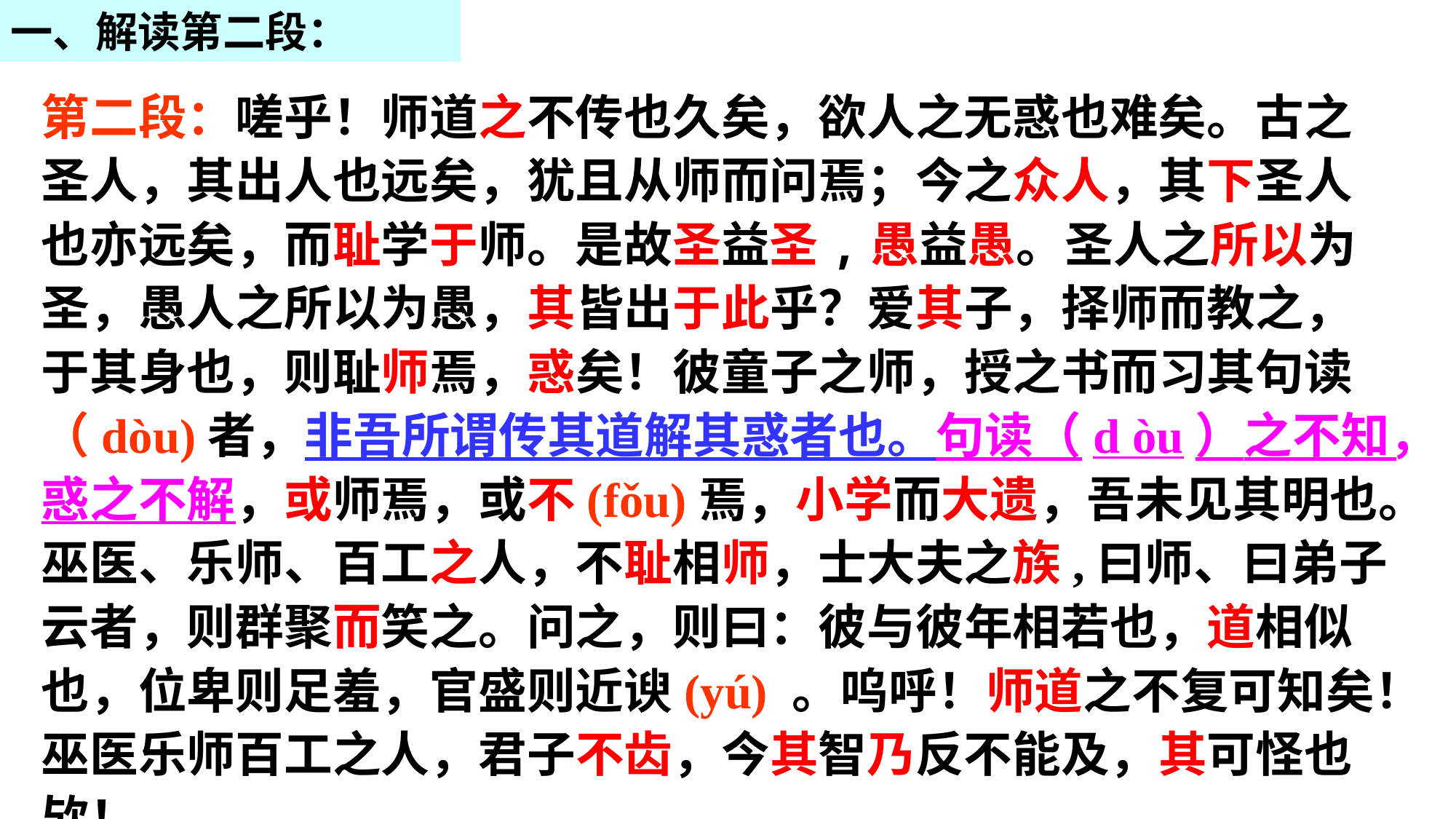

一、解读第二段：
第二段：嗟乎！师道之不传也久矣，欲人之无惑也难矣。古之圣人，其出人也远矣，犹且从师而问焉；今之众人，其下圣人也亦远矣，而耻学于师。是故圣益圣,愚益愚。圣人之所以为圣，愚人之所以为愚，其皆出于此乎？爱其子，择师而教之，于其身也，则耻师焉，惑矣！彼童子之师，授之书而习其句读（dòu)者，非吾所谓传其道解其惑者也。句读（d òu）之不知，惑之不解，或师焉，或不(fǒu)焉，小学而大遗，吾未见其明也。巫医、乐师、百工之人，不耻相师，士大夫之族,曰师、曰弟子云者，则群聚而笑之。问之，则曰：彼与彼年相若也，道相似也，位卑则足羞，官盛则近谀(yú) 。呜呼！师道之不复可知矣！巫医乐师百工之人，君子不齿，今其智乃反不能及，其可怪也欤！